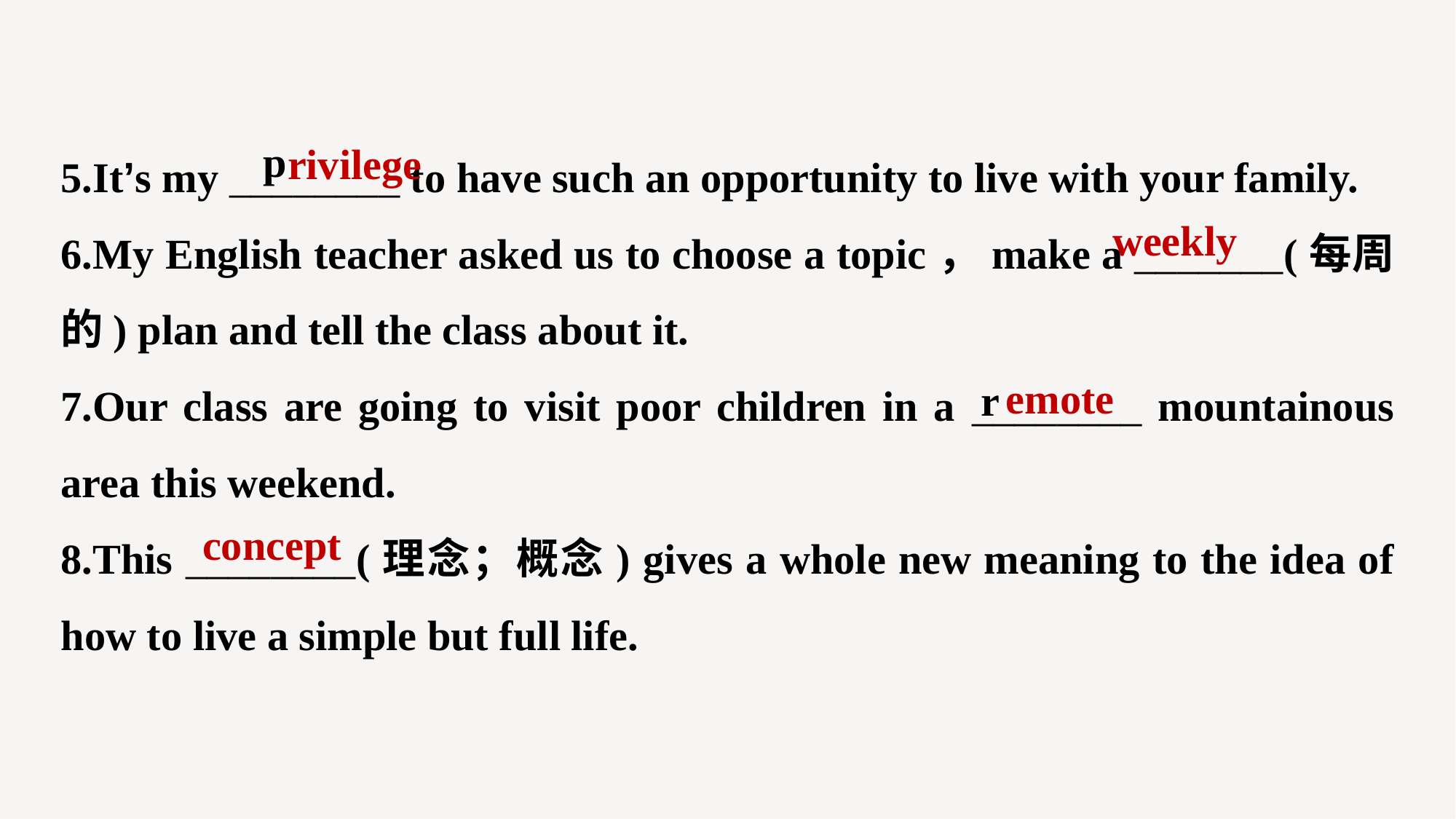

5.It’s my ________ to have such an opportunity to live with your family.
6.My English teacher asked us to choose a topic，make a _______(每周的) plan and tell the class about it.
7.Our class are going to visit poor children in a ________ mountainous area this weekend.
8.This ________(理念；概念) gives a whole new meaning to the idea of how to live a simple but full life.
p
rivilege
weekly
emote
r
concept